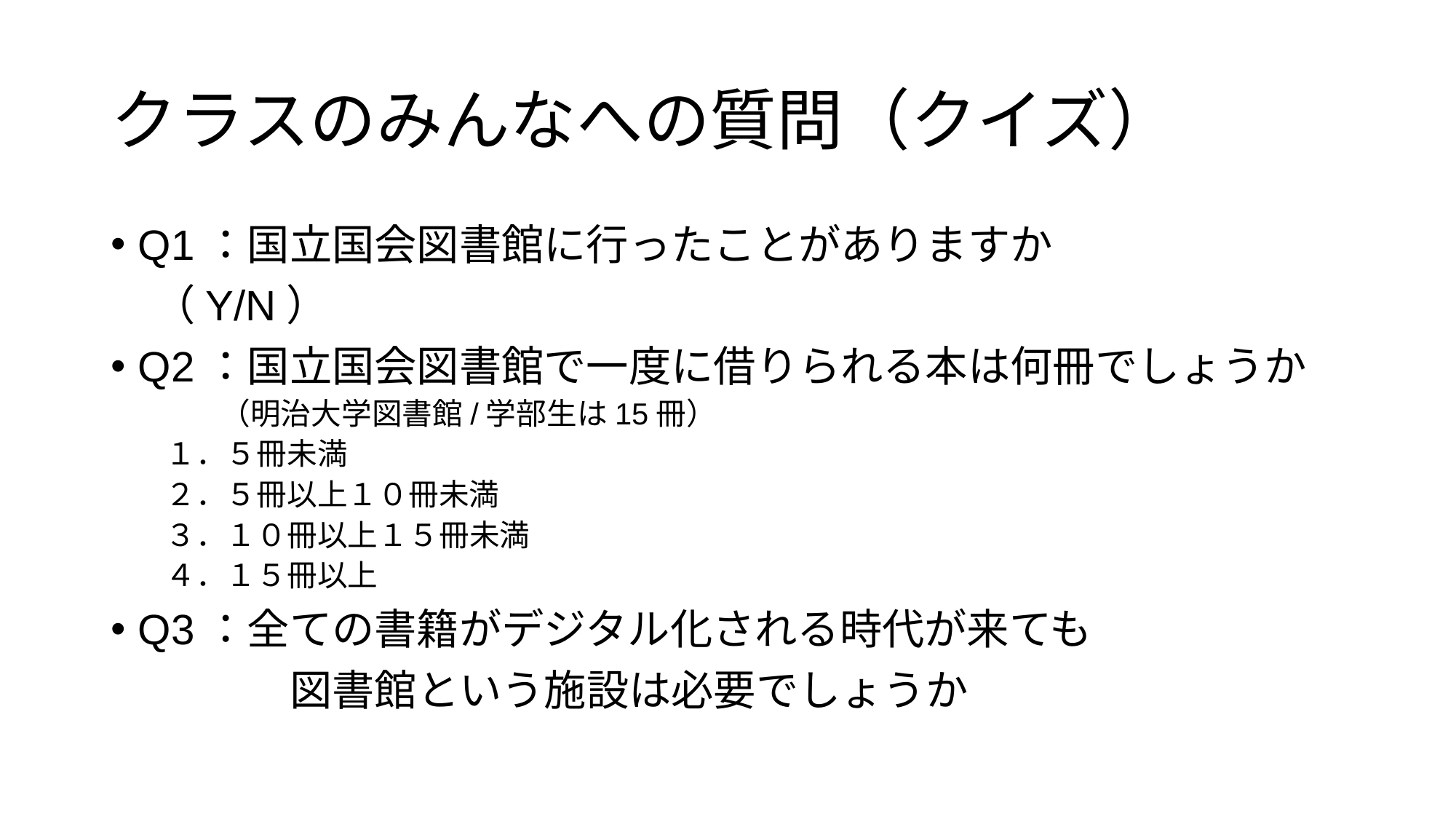

# クラスのみんなへの質問（クイズ）
Q1：国立国会図書館に行ったことがありますか
　（Y/N）
Q2：国立国会図書館で一度に借りられる本は何冊でしょうか
（明治大学図書館/学部生は15冊）
１．５冊未満
２．５冊以上１０冊未満
３．１０冊以上１５冊未満
４．１５冊以上
Q3：全ての書籍がデジタル化される時代が来ても
　　　 　図書館という施設は必要でしょうか